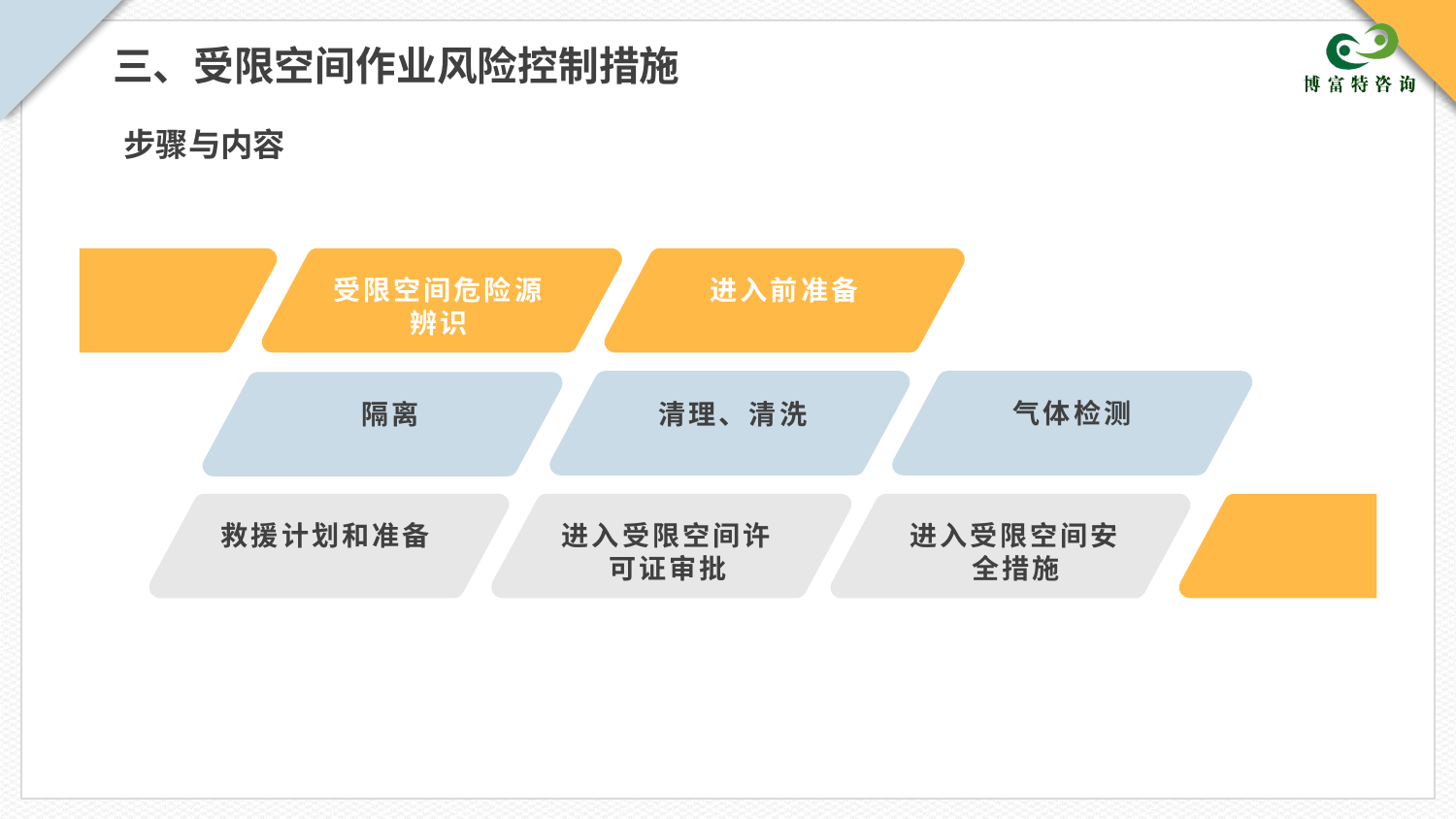

三、受限空间作业风险控制措施
步骤与内容

受限空间危险源辨识
进入前准备

气体检测
清理、清洗
隔离

救援计划和准备
进入受限空间许可证审批
进入受限空间安全措施